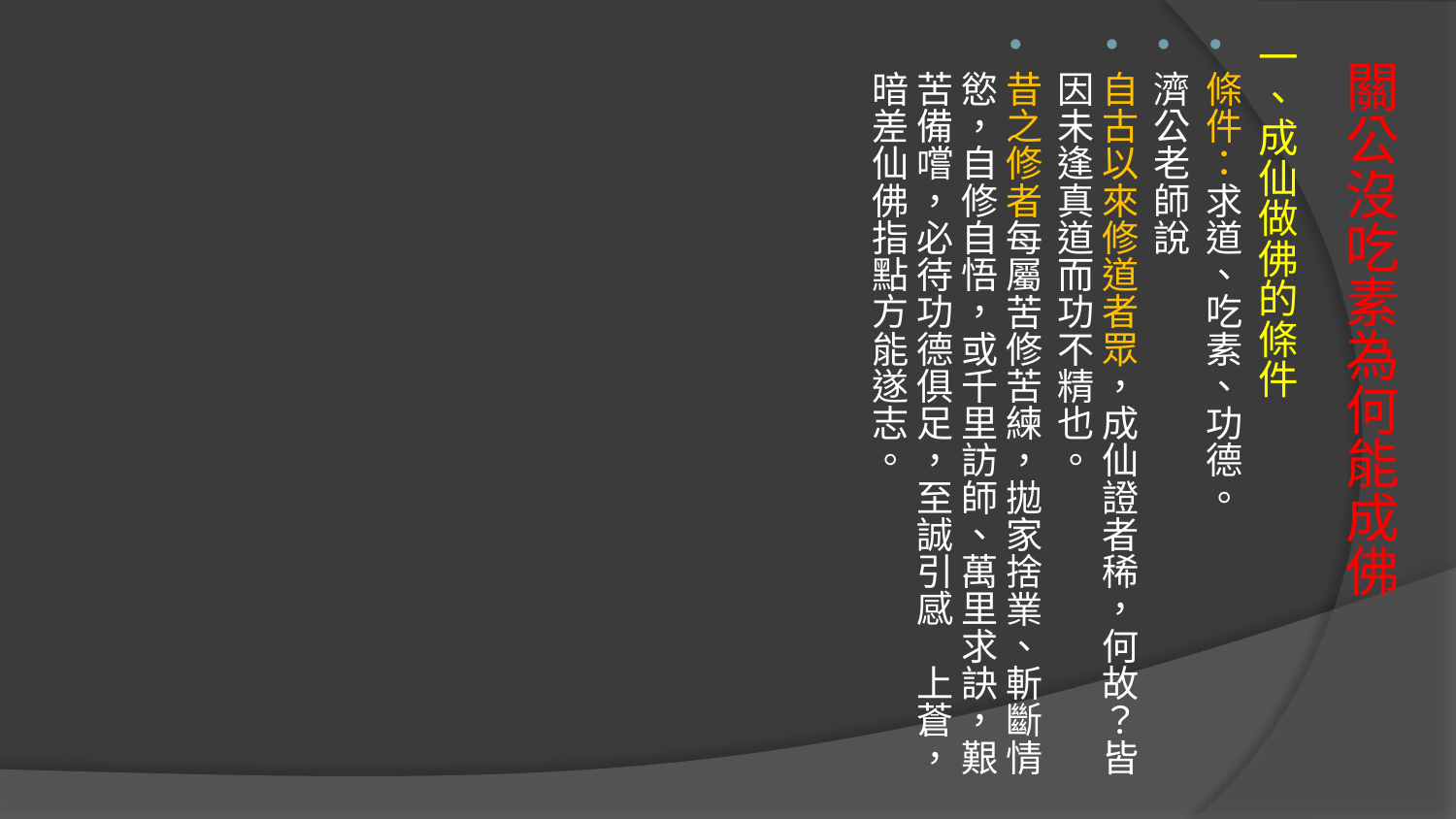

一、成仙做佛的條件
條件：求道、吃素、功德。
濟公老師說
自古以來修道者眾，成仙證者稀，何故？皆因未逢真道而功不精也。
昔之修者每屬苦修苦練，拋家捨業、斬斷情慾，自修自悟，或千里訪師、萬里求訣，艱苦備嚐，必待功德俱足，至誠引感　上蒼，暗差仙佛指點方能遂志。

# 關公沒吃素為何能成佛